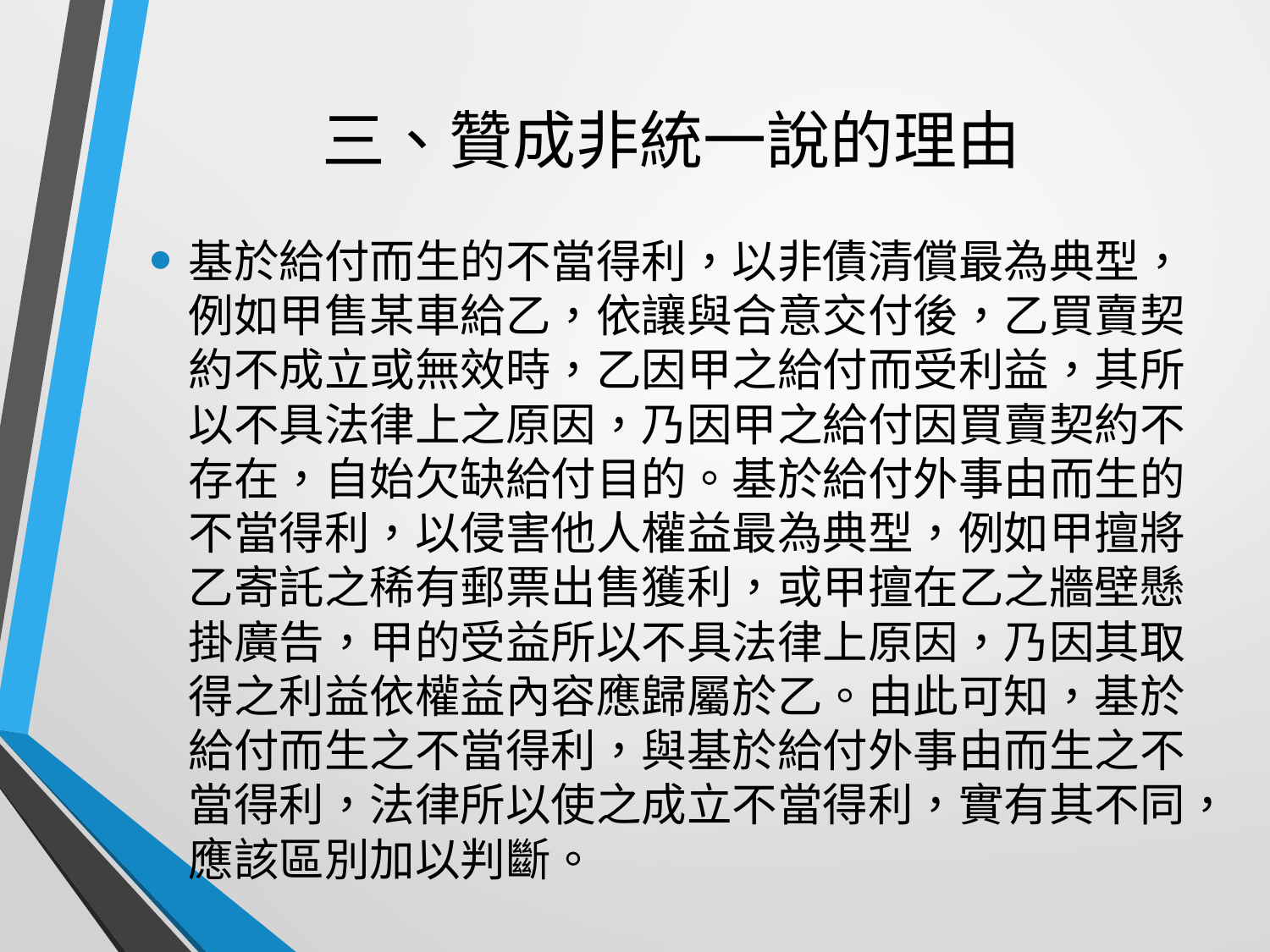

# 三、贊成非統一說的理由
基於給付而生的不當得利，以非債清償最為典型，例如甲售某車給乙，依讓與合意交付後，乙買賣契約不成立或無效時，乙因甲之給付而受利益，其所以不具法律上之原因，乃因甲之給付因買賣契約不存在，自始欠缺給付目的。基於給付外事由而生的不當得利，以侵害他人權益最為典型，例如甲擅將乙寄託之稀有郵票出售獲利，或甲擅在乙之牆壁懸掛廣告，甲的受益所以不具法律上原因，乃因其取得之利益依權益內容應歸屬於乙。由此可知，基於給付而生之不當得利，與基於給付外事由而生之不當得利，法律所以使之成立不當得利，實有其不同，應該區別加以判斷。